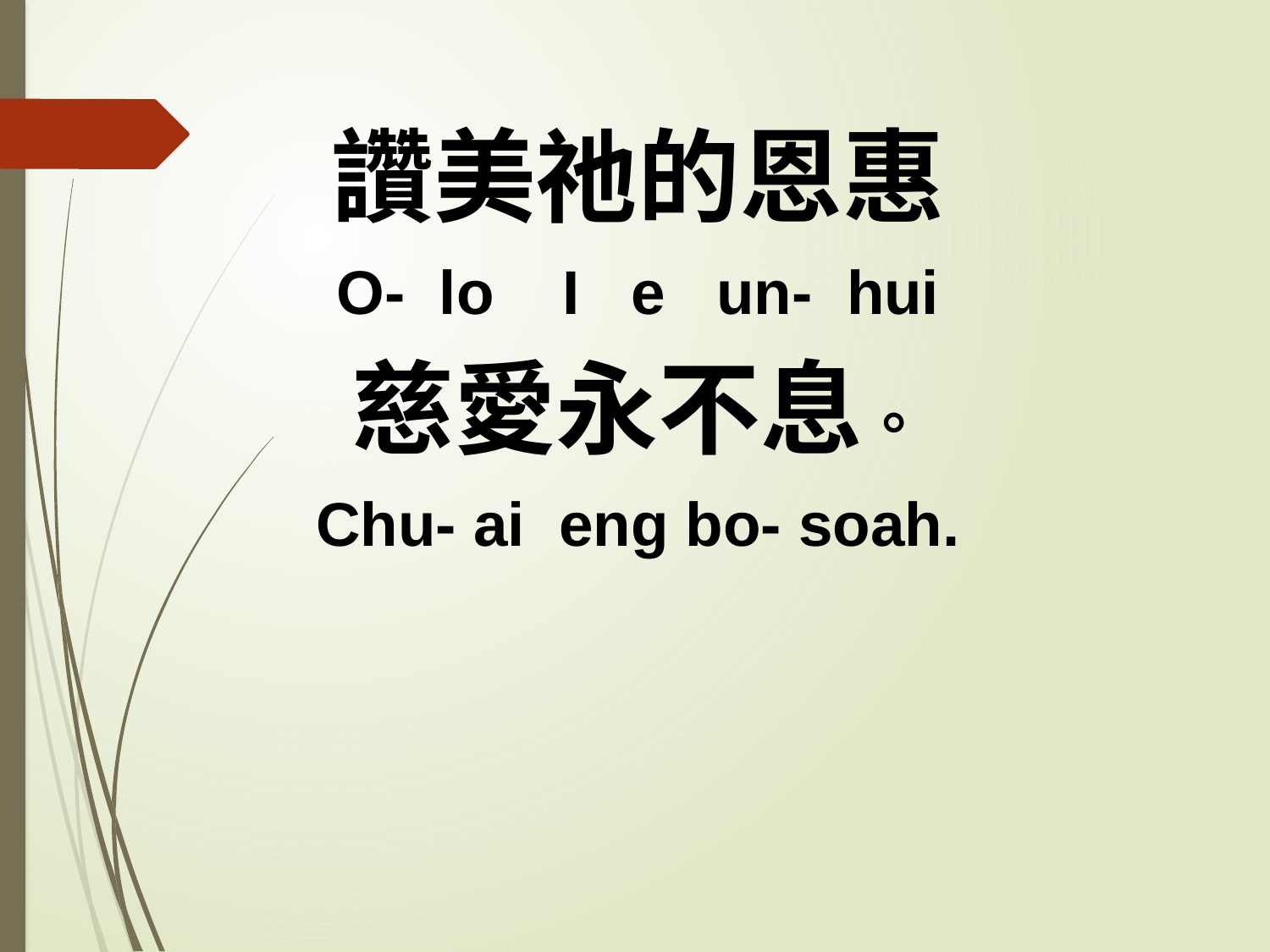

讚美祂的恩惠
O-  lo    I   e   un-  hui
慈愛永不息。
Chu- ai  eng bo- soah.